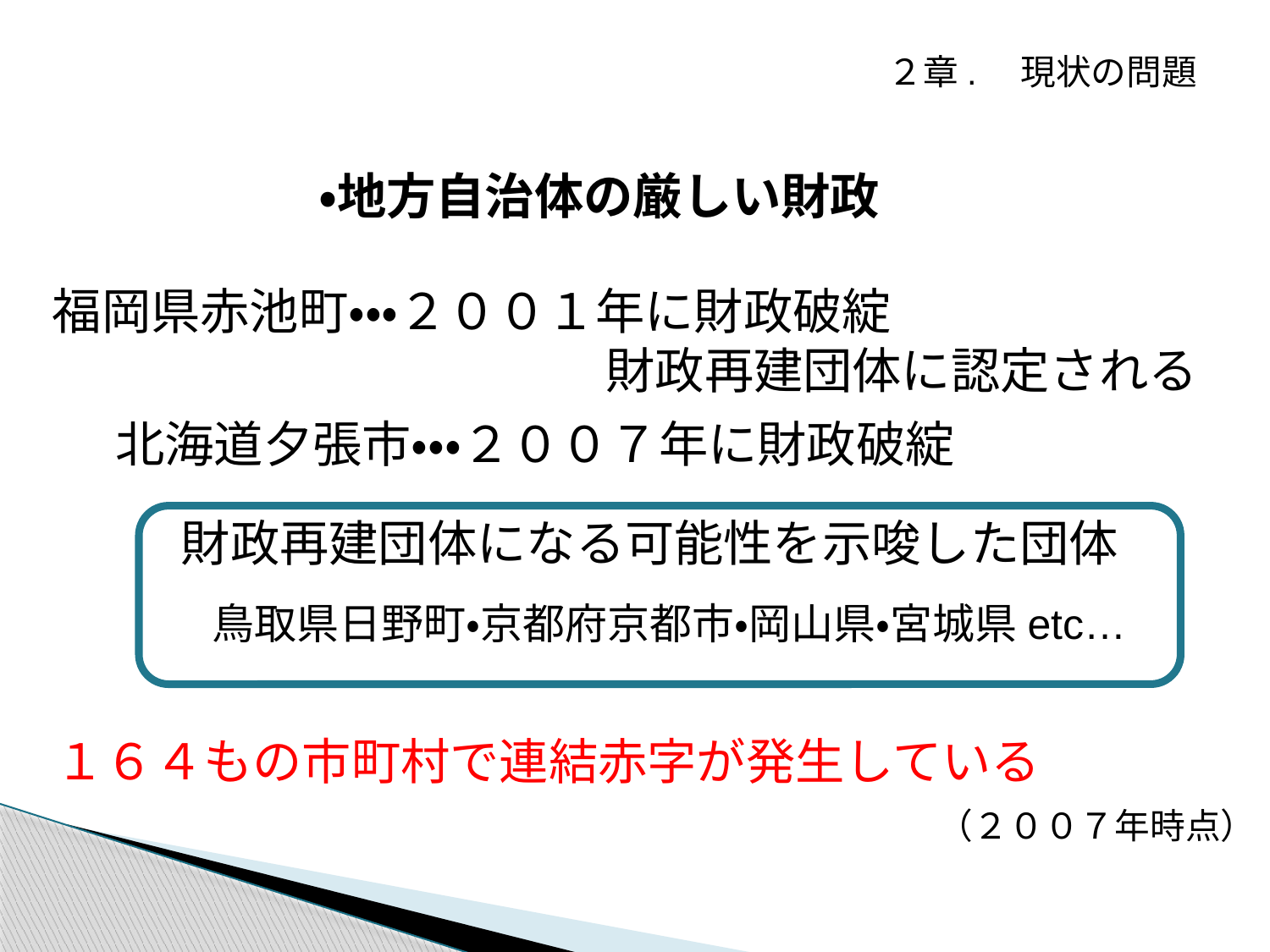

２章.　現状の問題
・地方自治体の厳しい財政
福岡県赤池町・・・２００１年に財政破綻
　　　　　　　　　　　 財政再建団体に認定される
北海道夕張市・・・２００７年に財政破綻
財政再建団体になる可能性を示唆した団体

鳥取県日野町・京都府京都市・岡山県・宮城県etc…
１６４もの市町村で連結赤字が発生している
　　　　　　　　　　　　　　　　　    （２００７年時点）